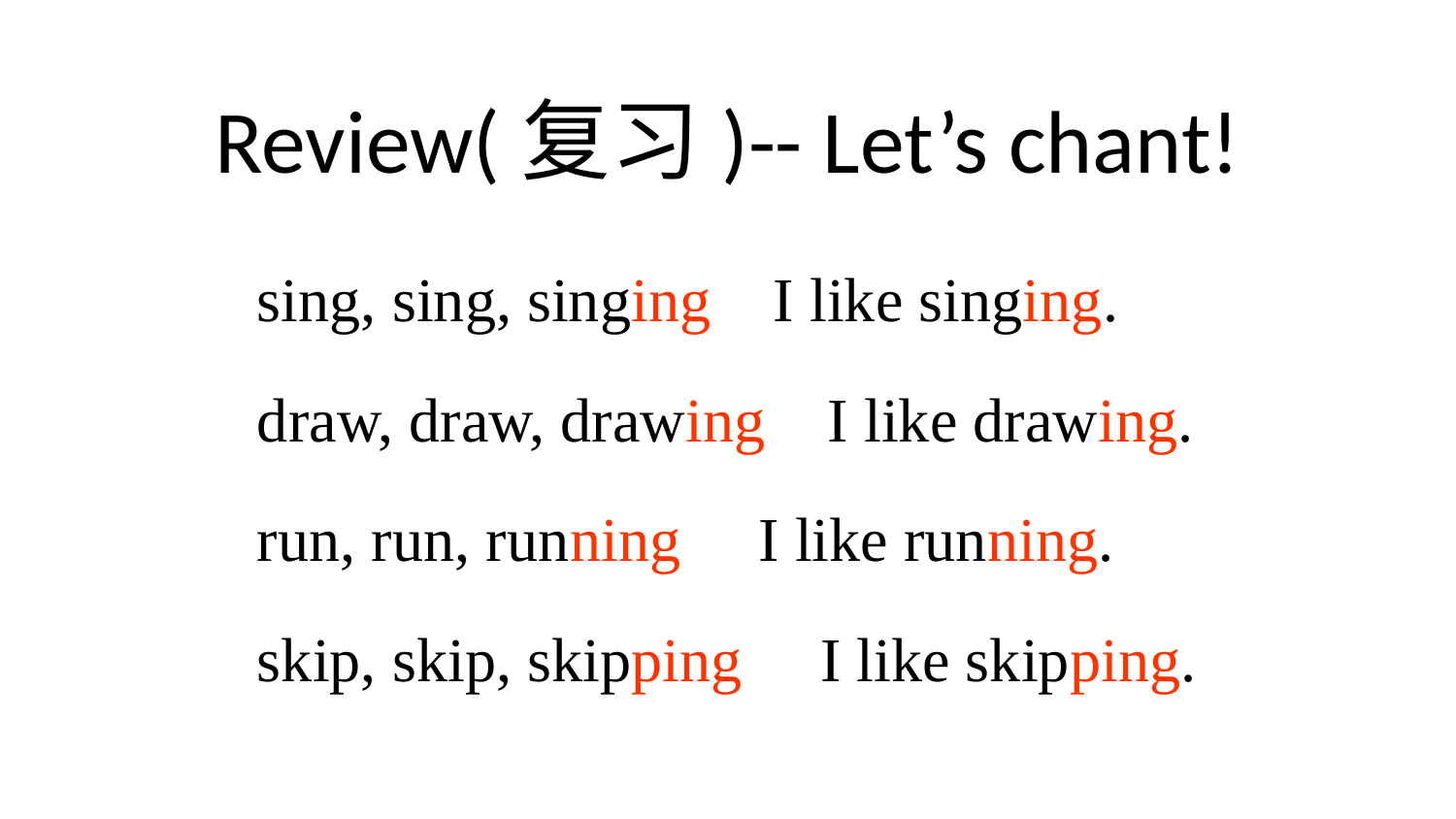

# Review(复习)-- Let’s chant!

sing, sing, singing    I like singing.
draw, draw, drawing    I like drawing.
run, run, running     I like running.
skip, skip, skipping     I like skipping.